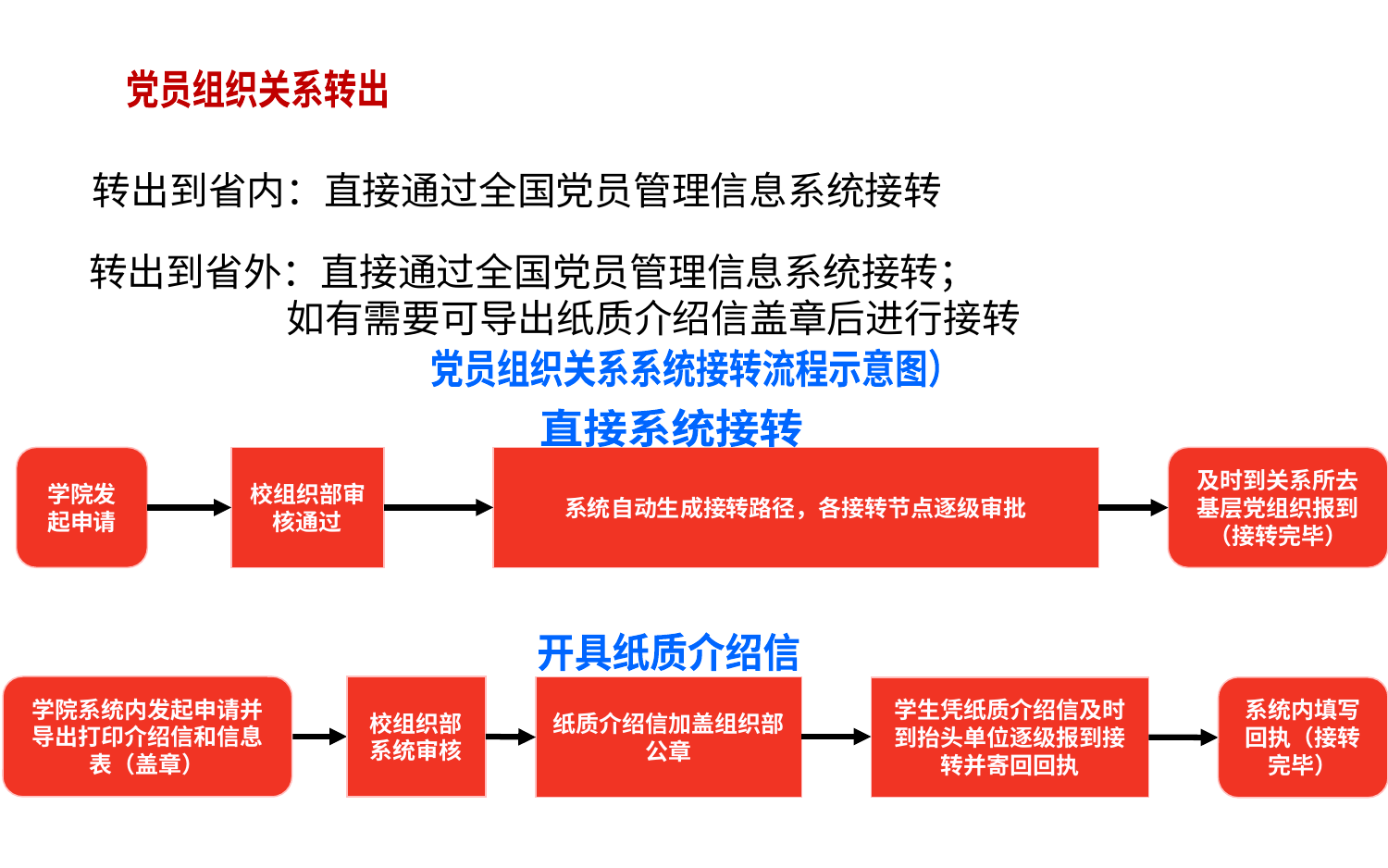

1
党员组织关系转出
转出到省内：直接通过全国党员管理信息系统接转
转出到省外：直接通过全国党员管理信息系统接转；
                      如有需要可导出纸质介绍信盖章后进行接转
党员组织关系系统接转流程示意图）
直接系统接转
学院发起申请
校组织部审核通过
系统自动生成接转路径，各接转节点逐级审批
及时到关系所去基层党组织报到
（接转完毕）
开具纸质介绍信
学院系统内发起申请并导出打印介绍信和信息表（盖章）
校组织部系统审核
纸质介绍信加盖组织部公章
学生凭纸质介绍信及时到抬头单位逐级报到接转并寄回回执
系统内填写回执（接转完毕）